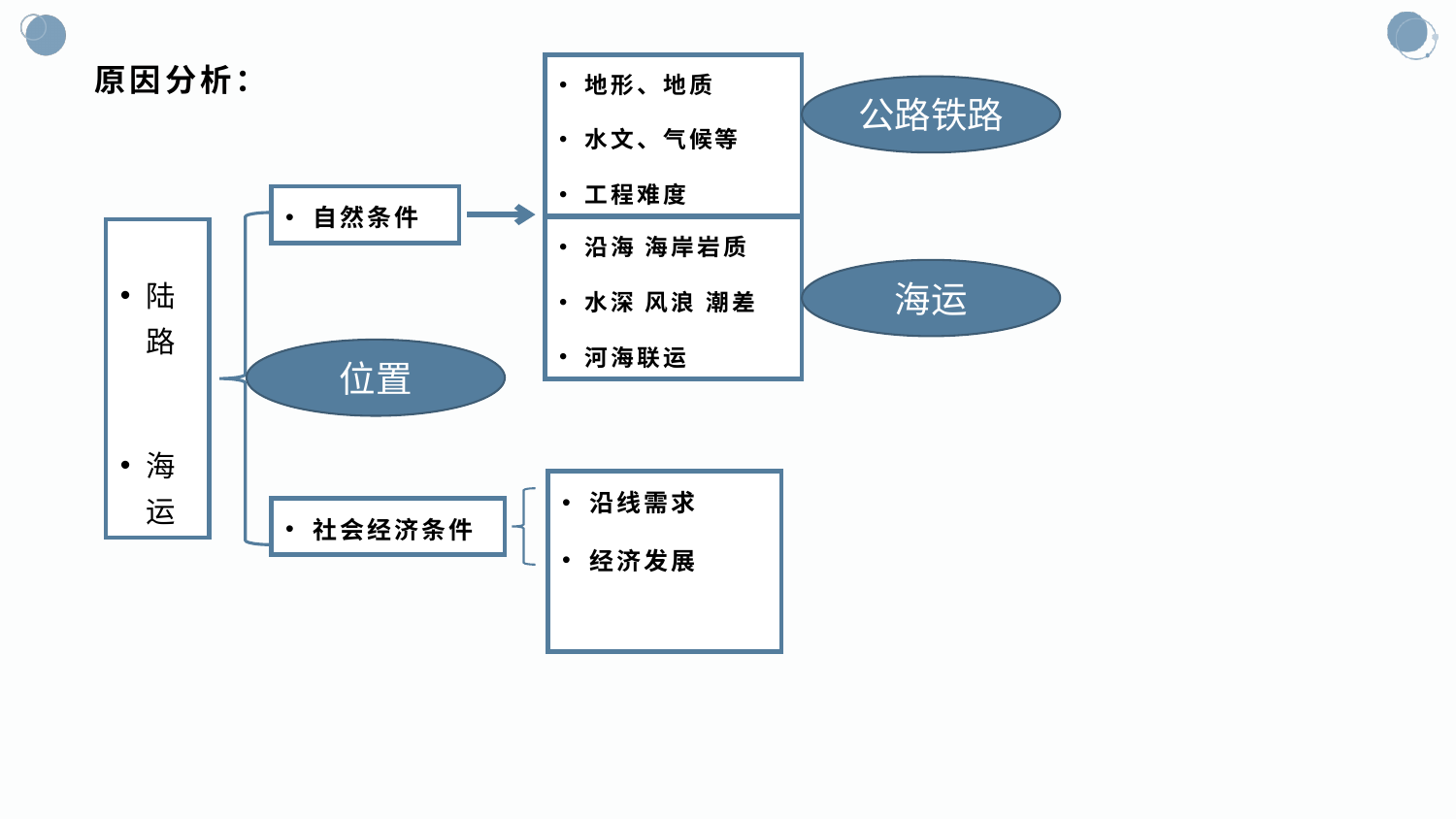

# 原因分析：
地形、地质
水文、气候等
工程难度
公路铁路
自然条件

沿海 海岸岩质
水深 风浪 潮差
河海联运

陆路

海运
海运
位置
沿线需求
经济发展

社会经济条件